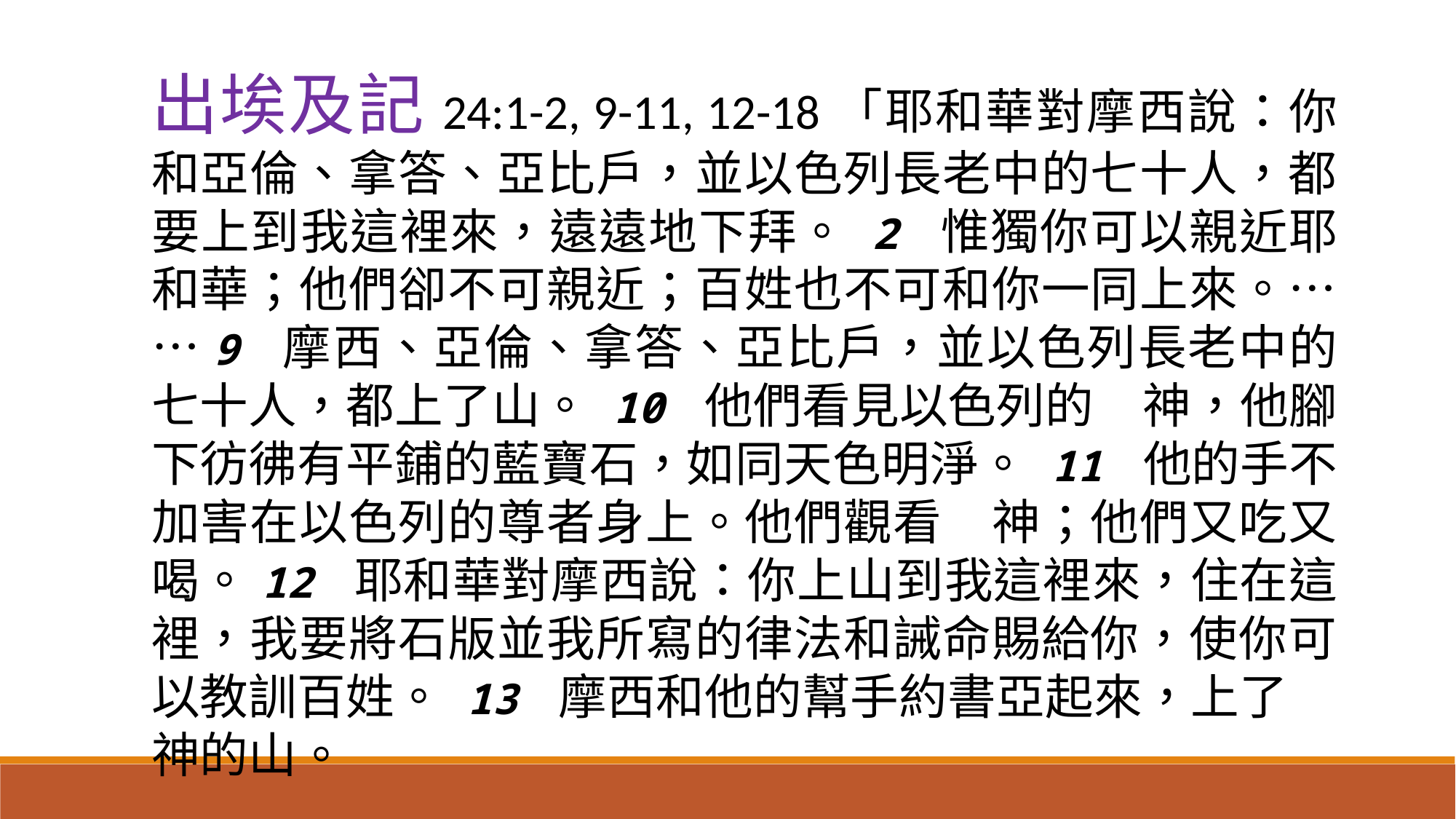

出埃及記24:1-2, 9-11, 12-18「耶和華對摩西說：你和亞倫、拿答、亞比戶，並以色列長老中的七十人，都要上到我這裡來，遠遠地下拜。 2 惟獨你可以親近耶和華；他們卻不可親近；百姓也不可和你一同上來。……9 摩西、亞倫、拿答、亞比戶，並以色列長老中的七十人，都上了山。 10 他們看見以色列的　神，他腳下彷彿有平鋪的藍寶石，如同天色明淨。 11 他的手不加害在以色列的尊者身上。他們觀看　神；他們又吃又喝。12 耶和華對摩西說：你上山到我這裡來，住在這裡，我要將石版並我所寫的律法和誡命賜給你，使你可以教訓百姓。 13 摩西和他的幫手約書亞起來，上了　神的山。